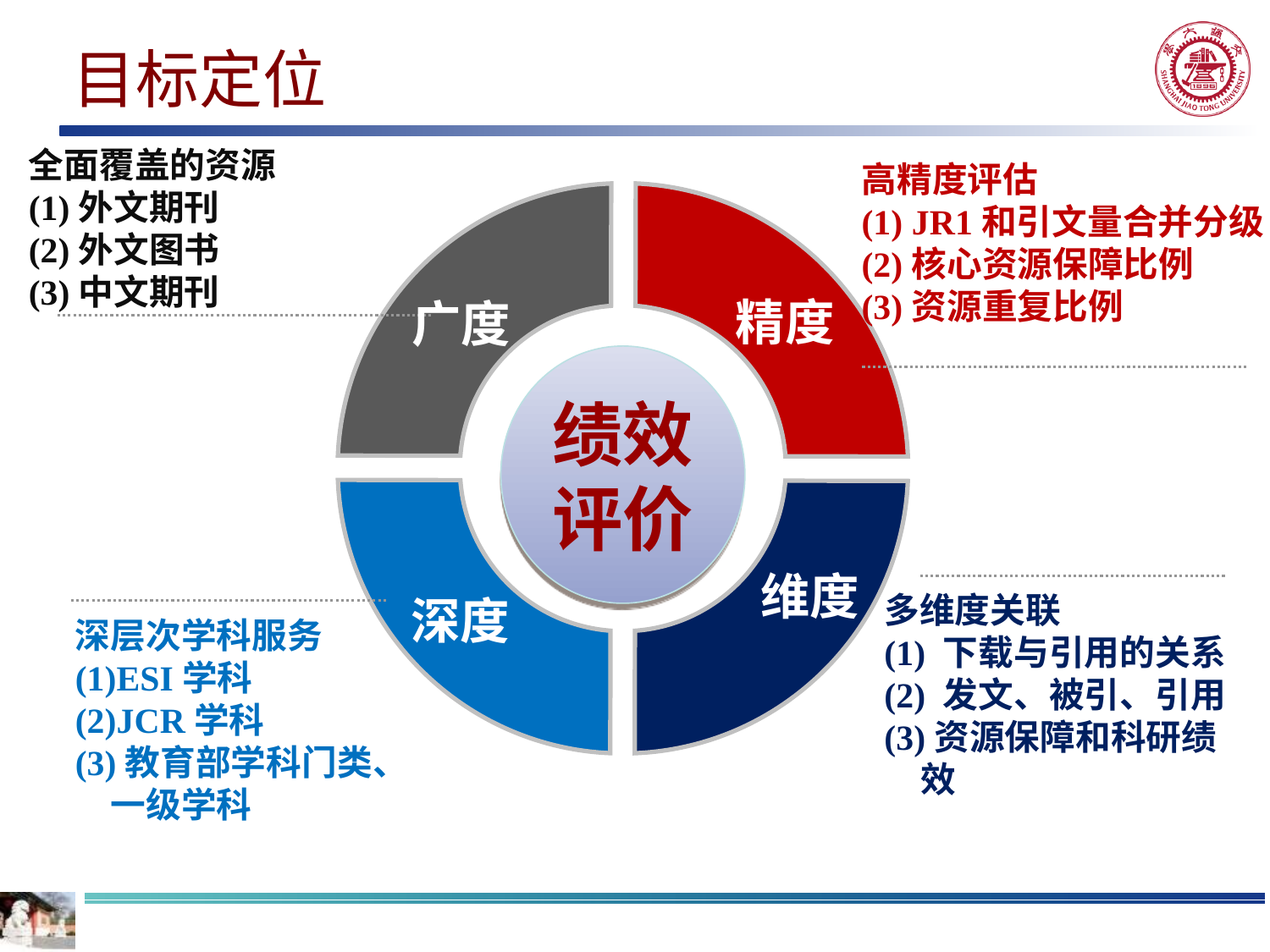

# 目标定位
全面覆盖的资源
(1)外文期刊
(2)外文图书
(3)中文期刊
高精度评估
(1) JR1和引文量合并分级
(2)核心资源保障比例
(3)资源重复比例

精度
广度
绩效
评价
维度
多维度关联
(1) 下载与引用的关系
(2) 发文、被引、引用
(3)资源保障和科研绩效
深度
深层次学科服务
(1)ESI学科
(2)JCR学科
(3)教育部学科门类、
　一级学科